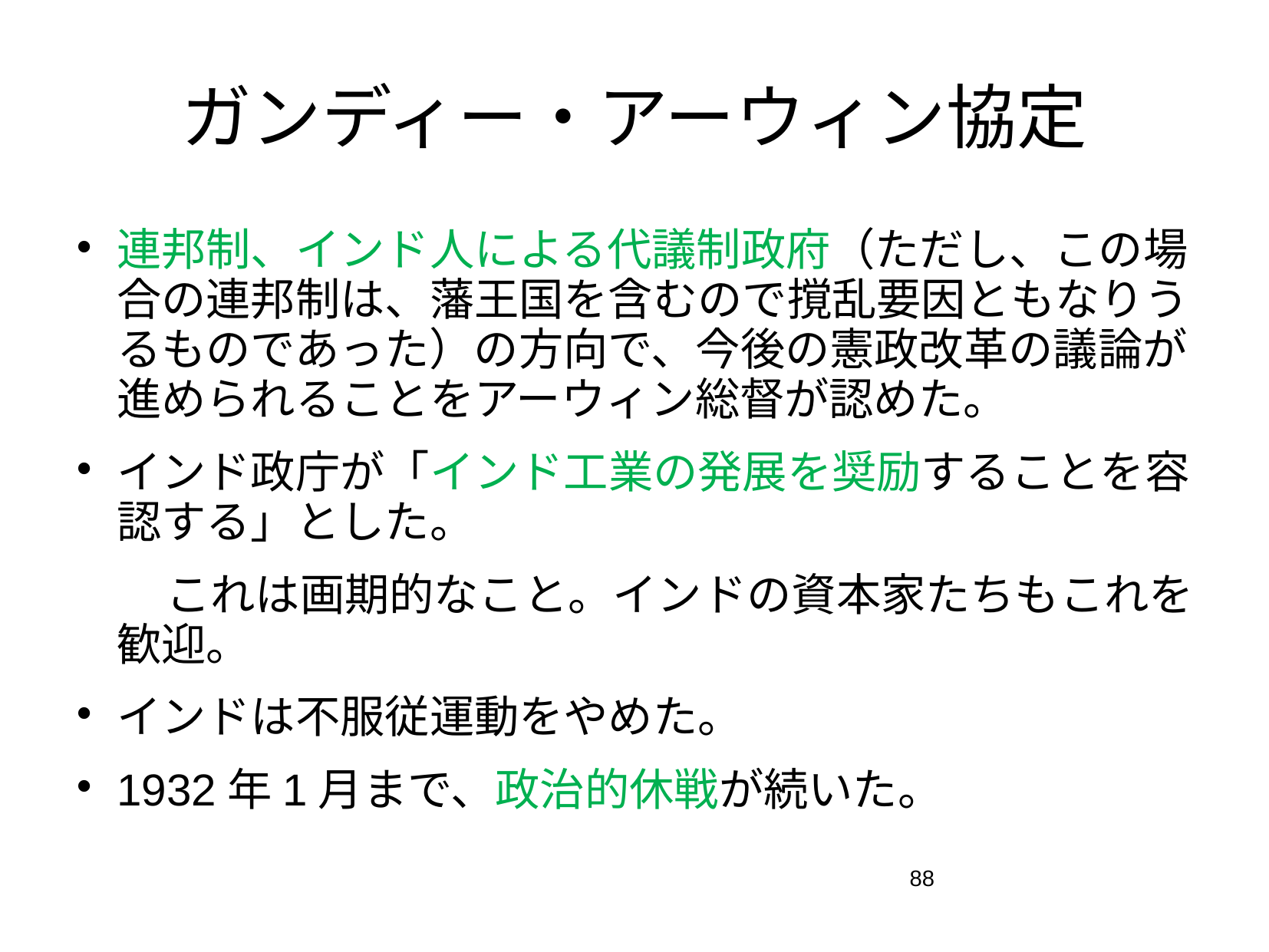

# ガンディー・アーウィン協定
連邦制、インド人による代議制政府（ただし、この場合の連邦制は、藩王国を含むので撹乱要因ともなりうるものであった）の方向で、今後の憲政改革の議論が進められることをアーウィン総督が認めた。
インド政庁が「インド工業の発展を奨励することを容認する」とした。
　　これは画期的なこと。インドの資本家たちもこれを歓迎。
インドは不服従運動をやめた。
1932年1月まで、政治的休戦が続いた。

88